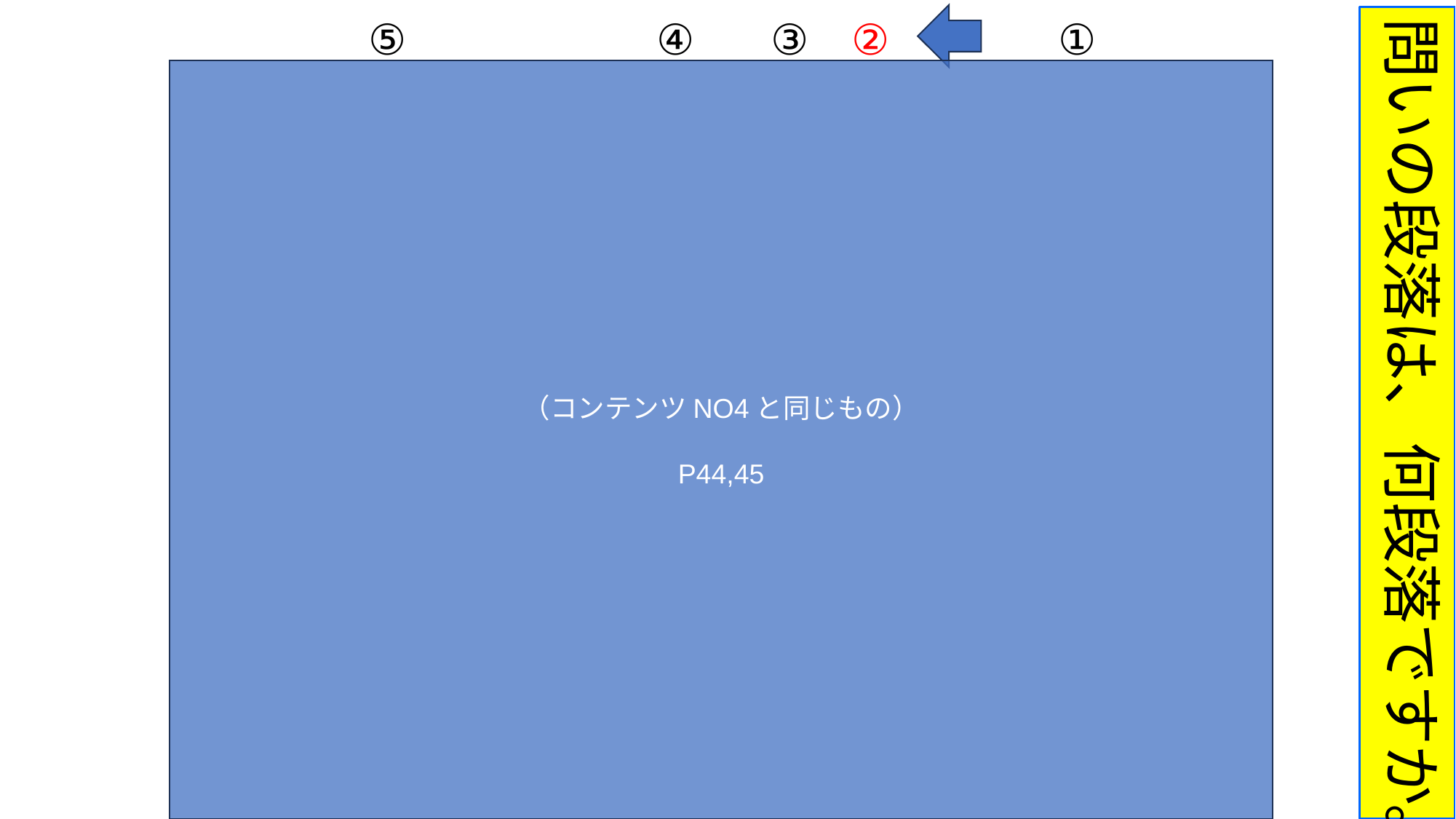

⑤
④
③
②
①
問いの段落は、何段落ですか。
（コンテンツNO4と同じもの）

P44,45